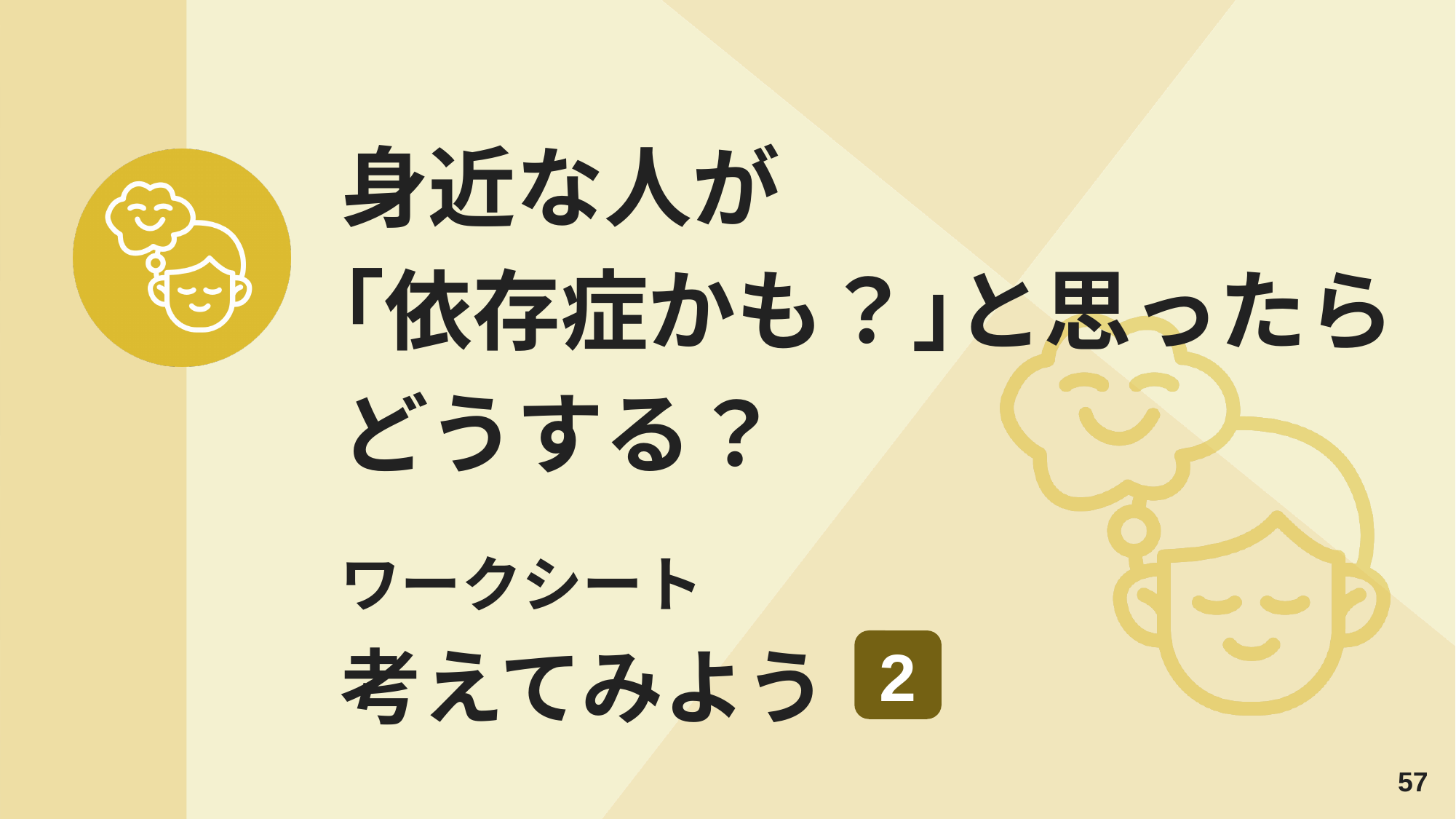

身近な人が
｢依存症かも？｣と思ったら
どうする？
ワークシート
考えてみよう
2
57